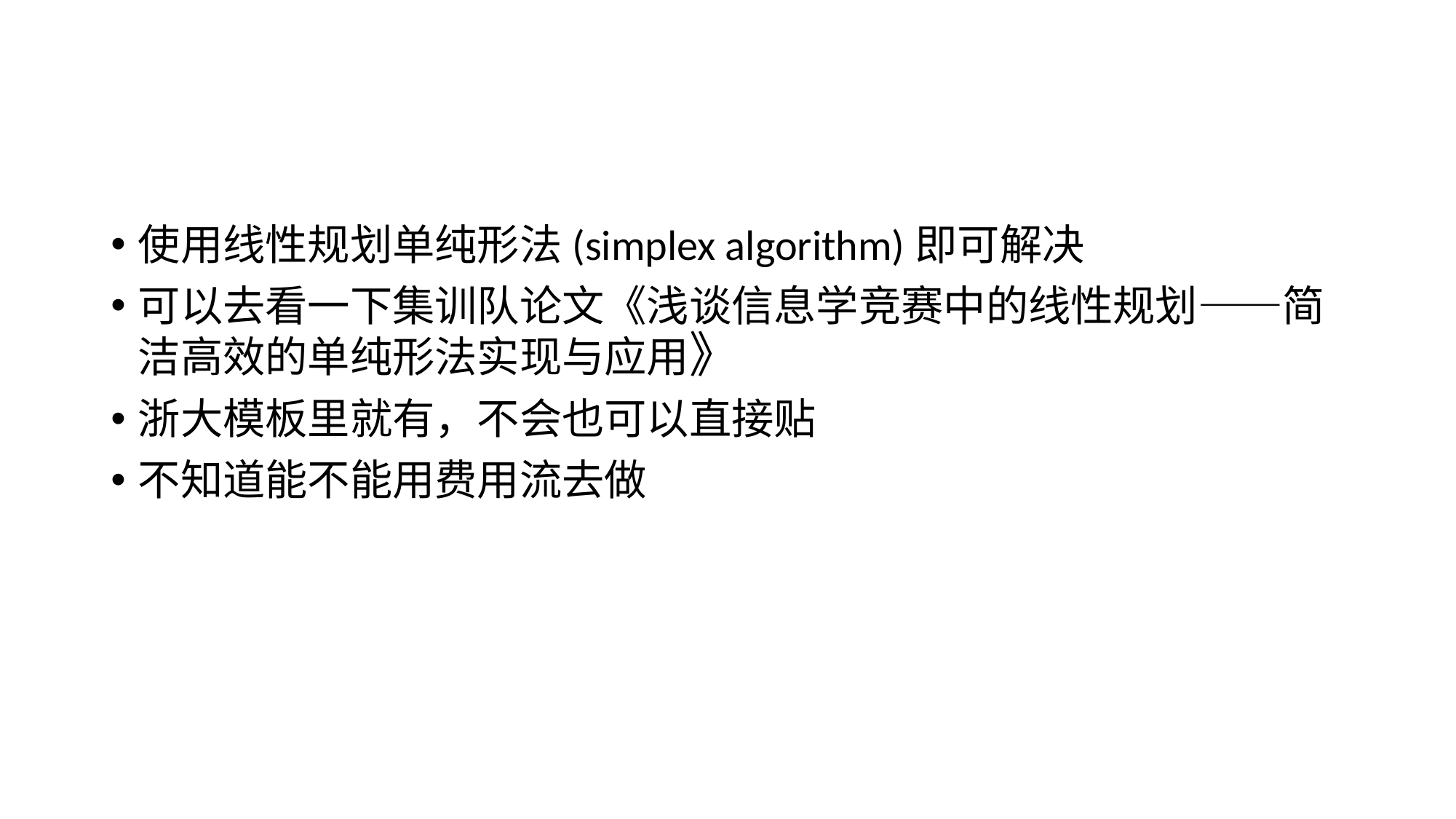

#
使用线性规划单纯形法(simplex algorithm)即可解决
可以去看一下集训队论文《浅谈信息学竞赛中的线性规划——简洁高效的单纯形法实现与应用》
浙大模板里就有，不会也可以直接贴
不知道能不能用费用流去做